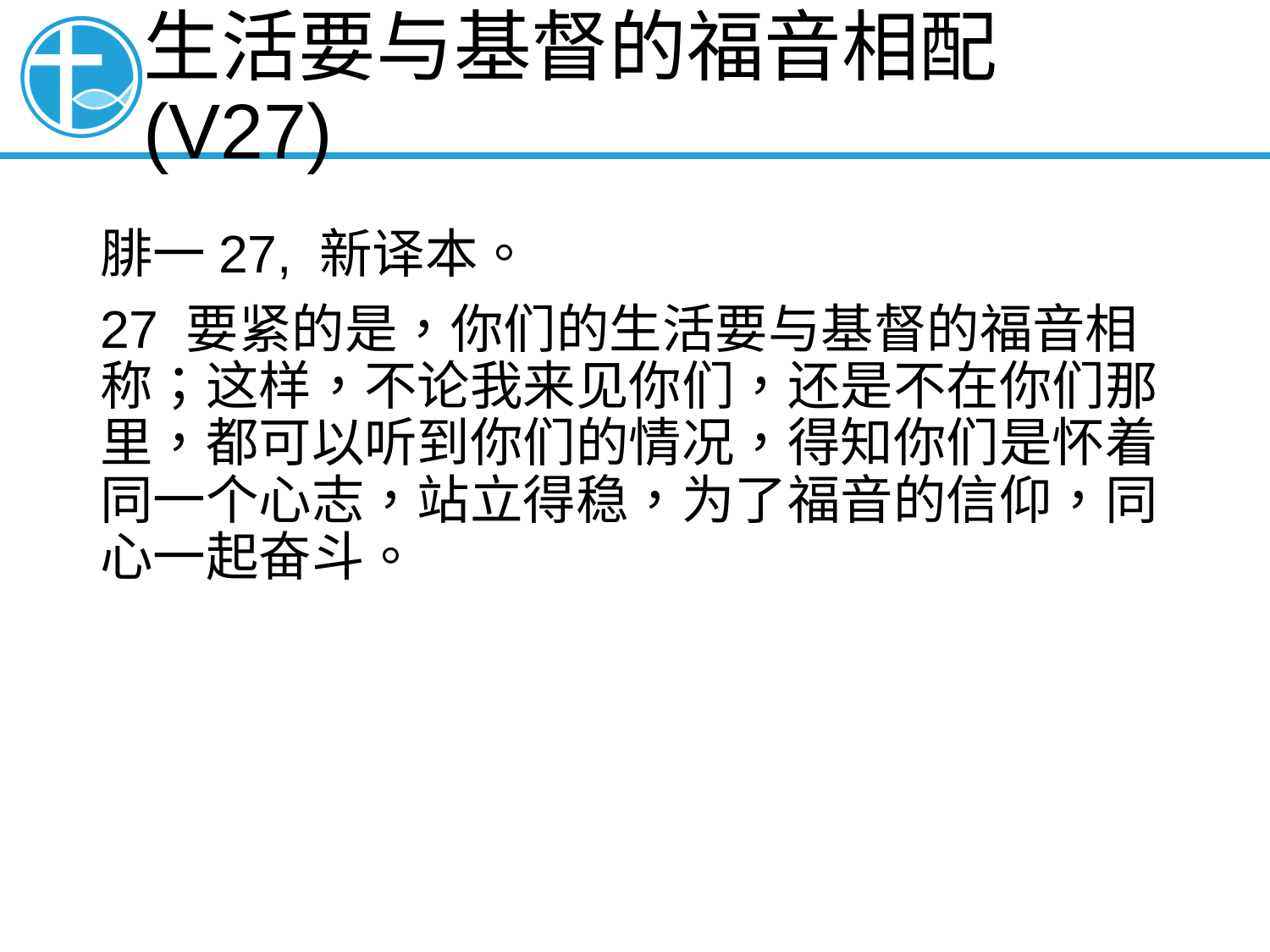

# 生活要与基督的福音相配 (V27)
腓一27, 新译本。
27 要紧的是，你们的生活要与基督的福音相称；这样，不论我来见你们，还是不在你们那里，都可以听到你们的情况，得知你们是怀着同一个心志，站立得稳，为了福音的信仰，同心一起奋斗。